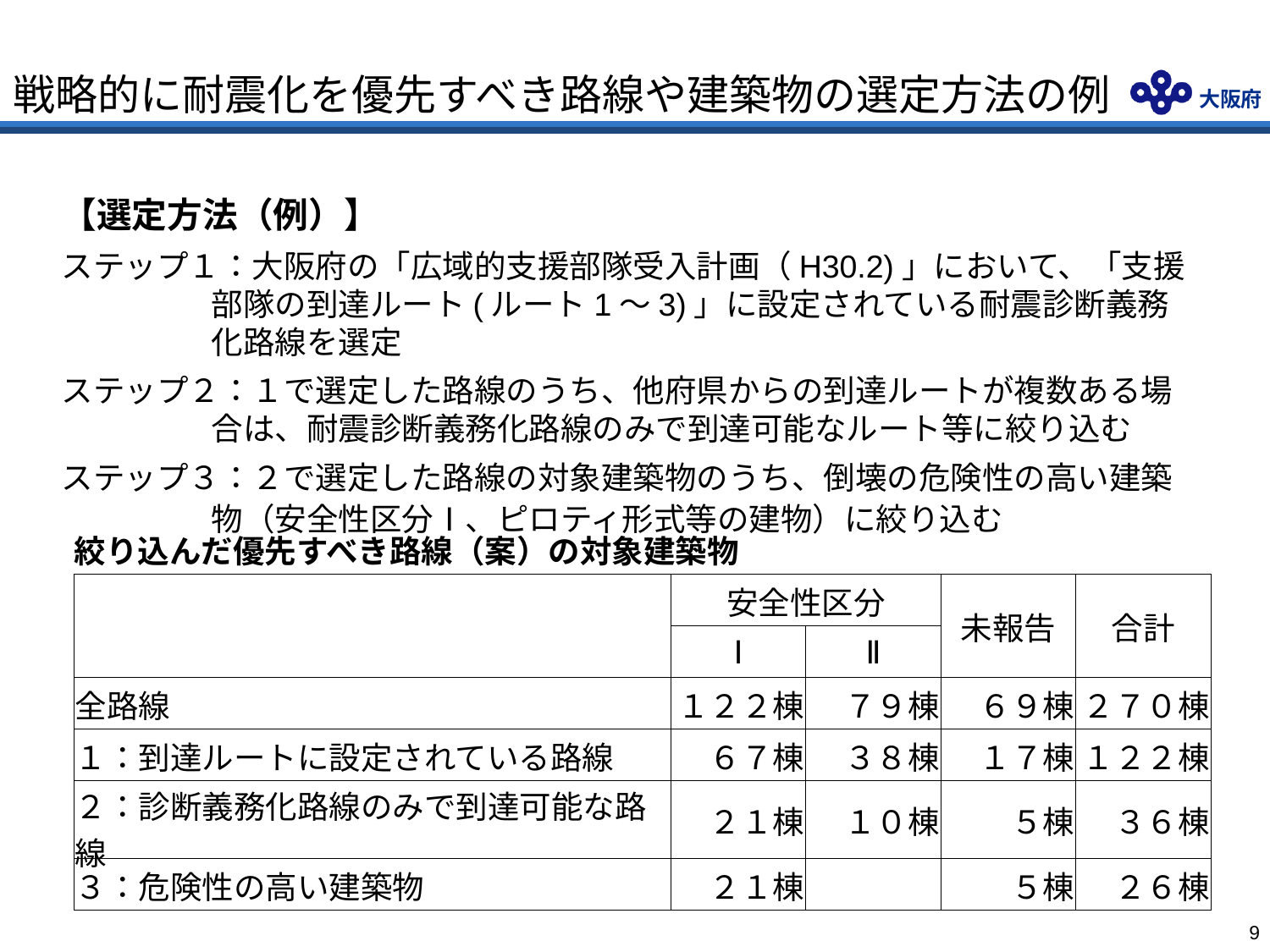

# 戦略的に耐震化を優先すべき路線や建築物の選定方法の例
【選定方法（例）】
ステップ１：大阪府の「広域的支援部隊受入計画（H30.2)」において、「支援部隊の到達ルート(ルート1～3)」に設定されている耐震診断義務化路線を選定
ステップ２：１で選定した路線のうち、他府県からの到達ルートが複数ある場合は、耐震診断義務化路線のみで到達可能なルート等に絞り込む
ステップ３：２で選定した路線の対象建築物のうち、倒壊の危険性の高い建築物（安全性区分Ⅰ、ピロティ形式等の建物）に絞り込む
絞り込んだ優先すべき路線（案）の対象建築物
|  | 安全性区分 |  | 未報告 | 合計 |
| --- | --- | --- | --- | --- |
|  | Ⅰ | Ⅱ |  |  |
| 全路線 | １２２棟 | ７９棟 | ６９棟 | ２７０棟 |
| １：到達ルートに設定されている路線 | ６７棟 | ３８棟 | １７棟 | １２２棟 |
| ２：診断義務化路線のみで到達可能な路線 | ２１棟 | １０棟 | ５棟 | ３６棟 |
| ３：危険性の高い建築物 | ２１棟 |  | ５棟 | ２６棟 |
9